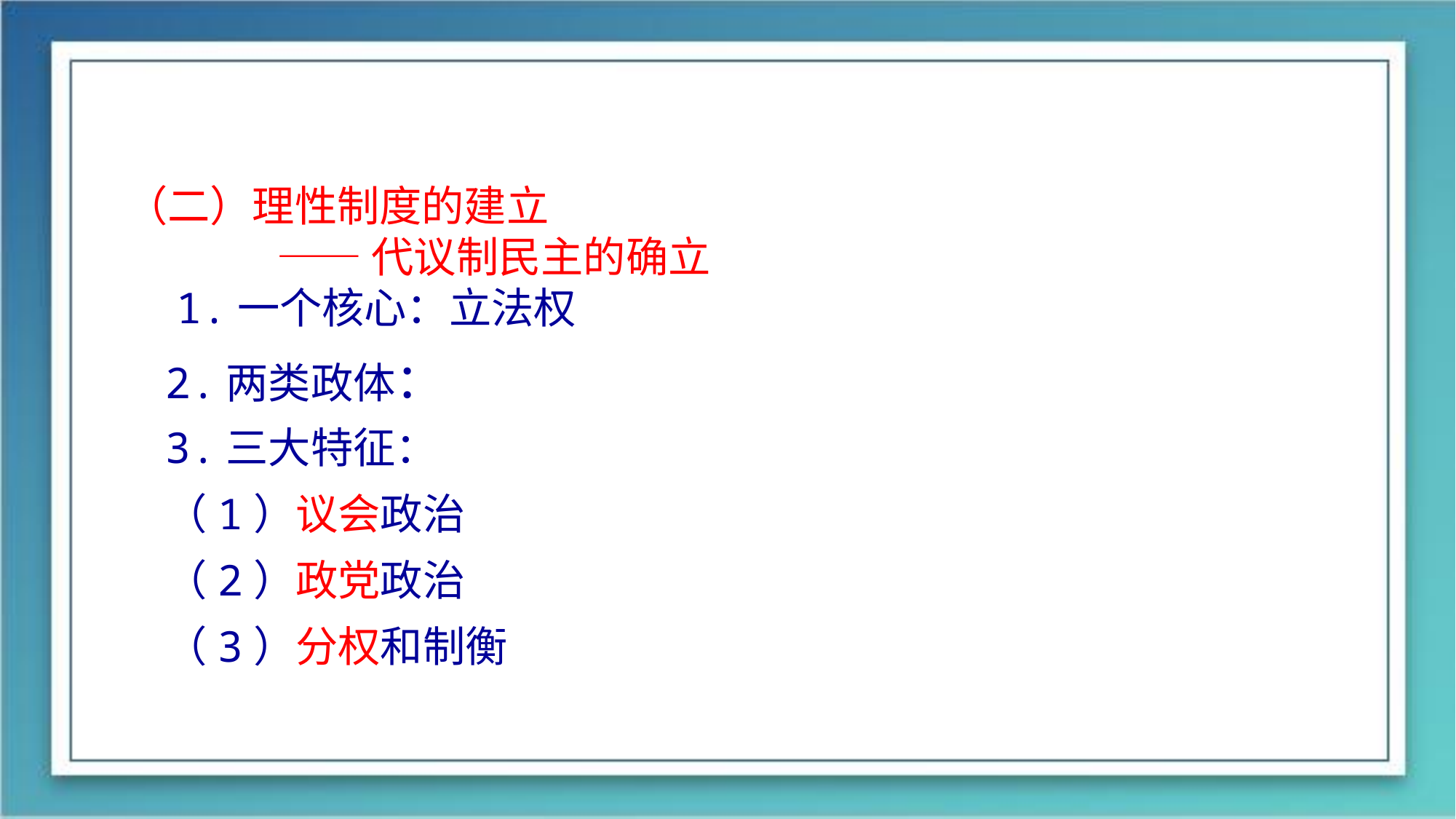

（二）理性制度的建立
                ——代议制民主的确立
  1.一个核心：立法权
2.两类政体：
3.三大特征：
（1）议会政治
（2）政党政治
（3）分权和制衡